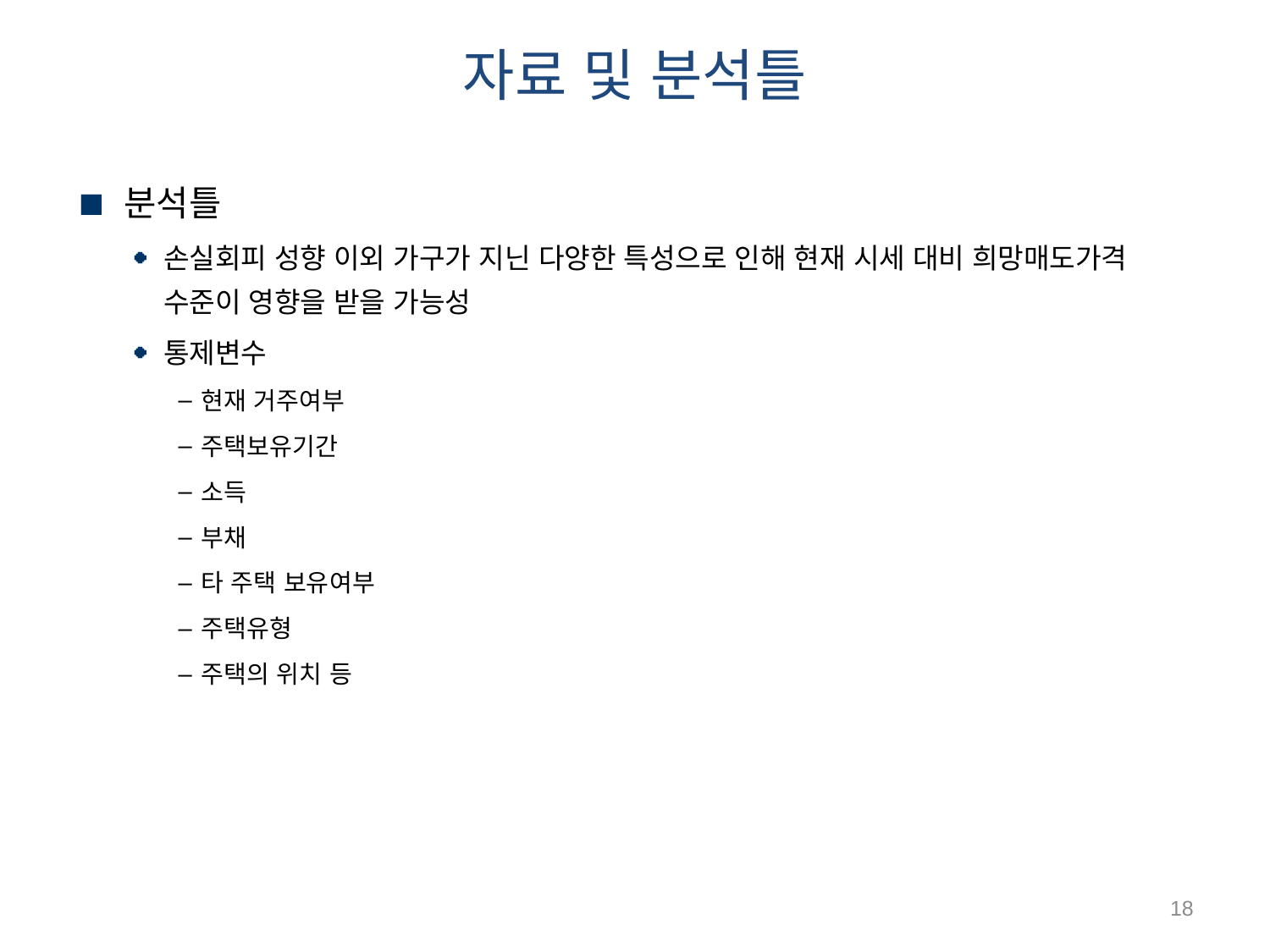

# 자료 및 분석틀
분석틀
손실회피 성향 이외 가구가 지닌 다양한 특성으로 인해 현재 시세 대비 희망매도가격 수준이 영향을 받을 가능성
통제변수
현재 거주여부
주택보유기간
소득
부채
타 주택 보유여부
주택유형
주택의 위치 등
18